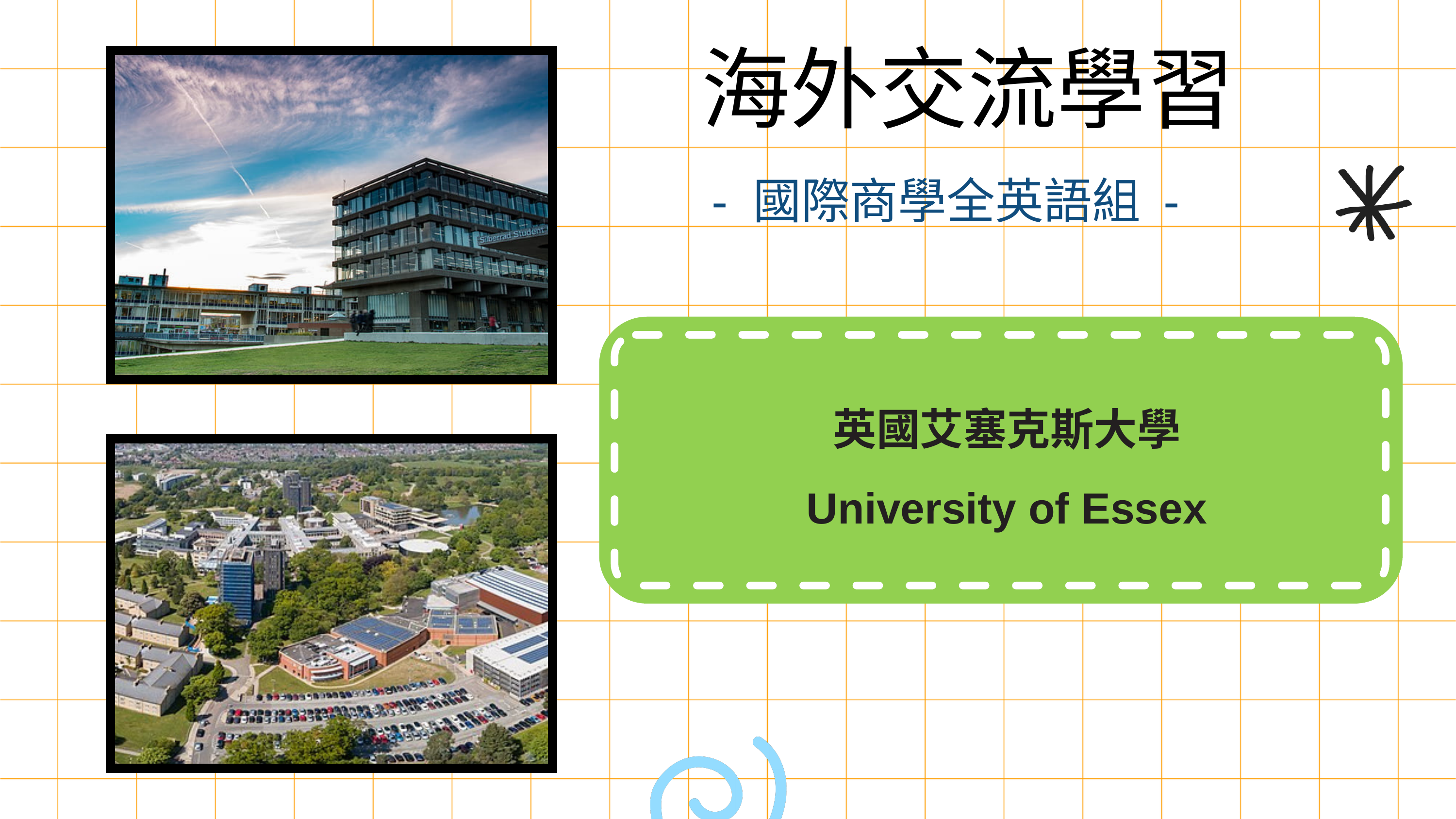

海外交流學習
- 國際商學全英語組 -

英國艾塞克斯大學
University of Essex